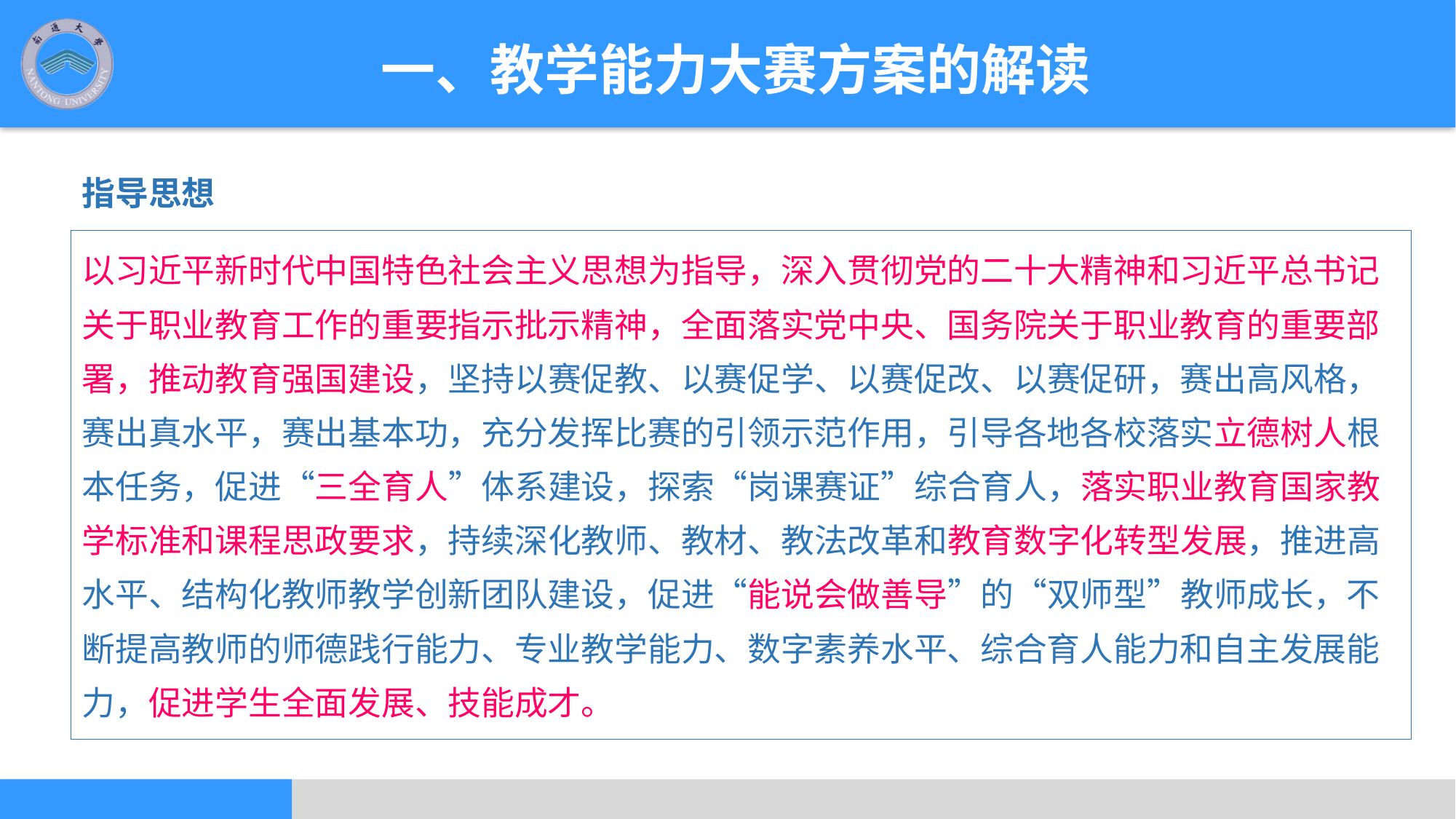

一、教学能力大赛方案的解读

指导思想
以习近平新时代中国特色社会主义思想为指导，深入贯彻党的二十大精神和习近平总书记关于职业教育工作的重要指示批示精神，全面落实党中央、国务院关于职业教育的重要部署，推动教育强国建设，坚持以赛促教、以赛促学、以赛促改、以赛促研，赛出高风格，赛出真水平，赛出基本功，充分发挥比赛的引领示范作用，引导各地各校落实立德树人根本任务，促进“三全育人”体系建设，探索“岗课赛证”综合育人，落实职业教育国家教学标准和课程思政要求，持续深化教师、教材、教法改革和教育数字化转型发展，推进高水平、结构化教师教学创新团队建设，促进“能说会做善导”的“双师型”教师成长，不断提高教师的师德践行能力、专业教学能力、数字素养水平、综合育人能力和自主发展能力，促进学生全面发展、技能成才。